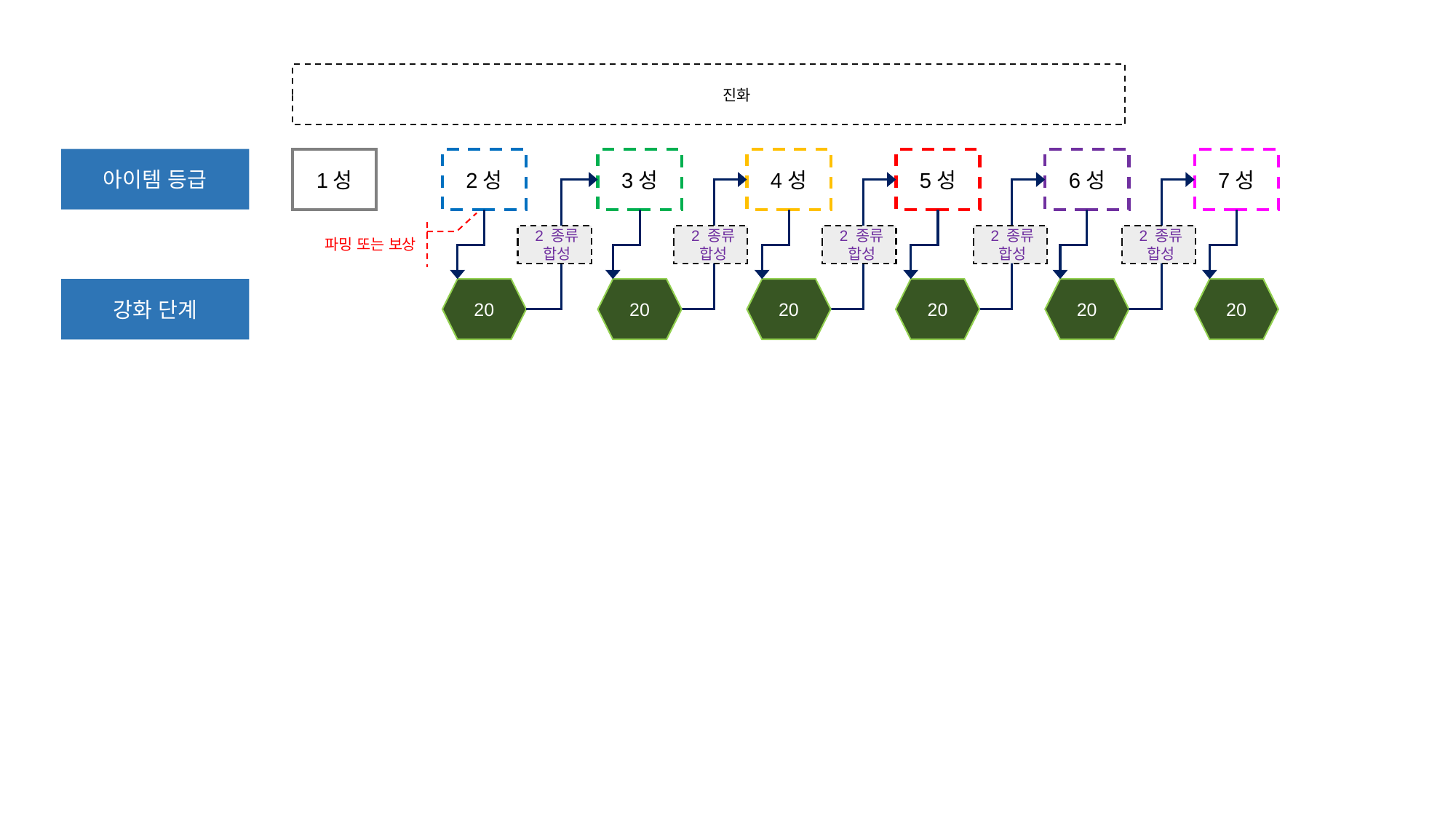

진화
아이템 등급
1성
2성
3성
4성
5성
6성
7성
파밍 또는 보상
2 종류 합성
2 종류 합성
2 종류 합성
2 종류 합성
2 종류 합성
강화 단계
20
20
20
20
20
20